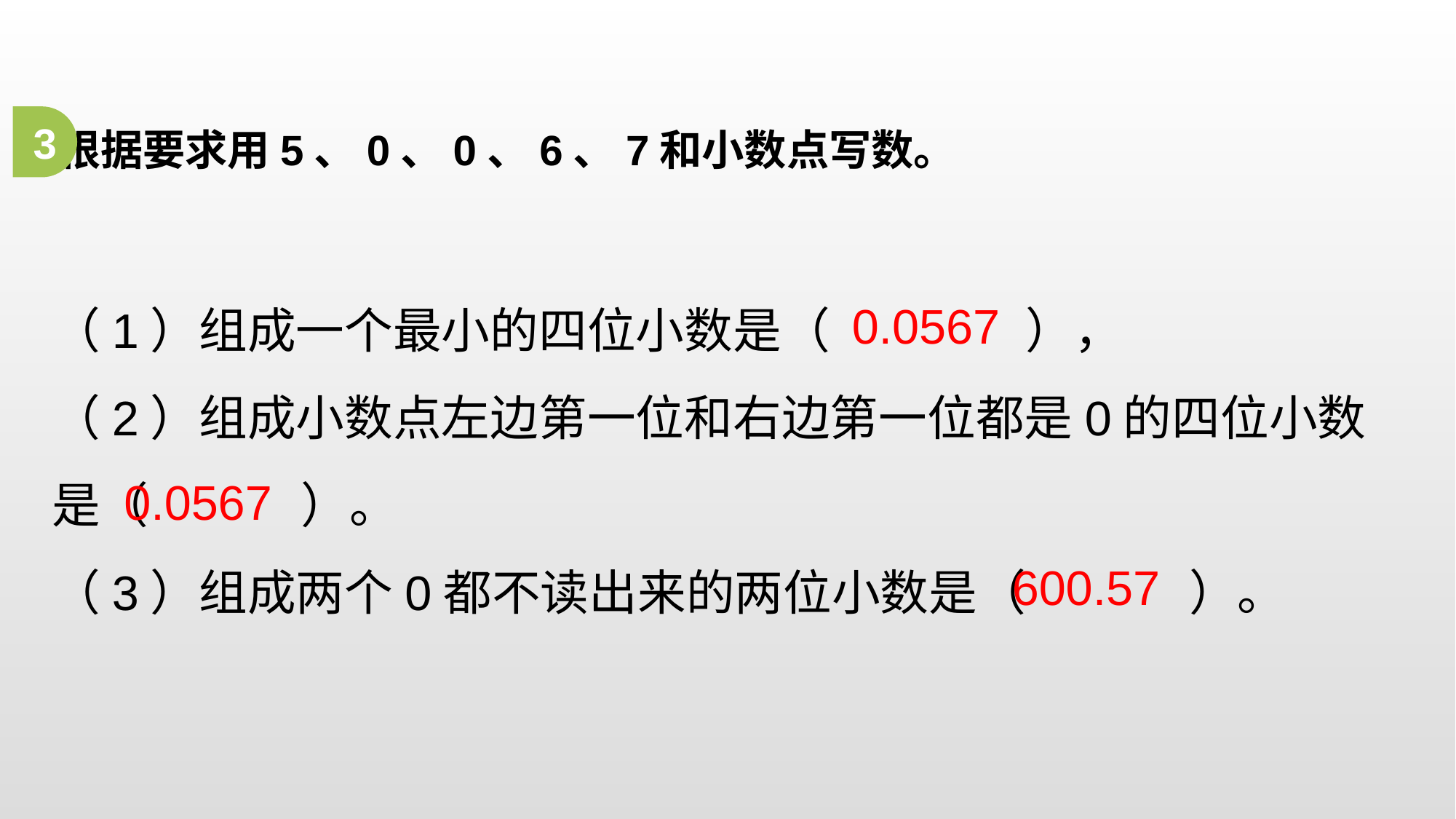

3
根据要求用5、0、0、6、7和小数点写数。
（1）组成一个最小的四位小数是（                  ），
（2）组成小数点左边第一位和右边第一位都是0的四位小数是（              ）。
（3）组成两个0都不读出来的两位小数是（               ）。
0.0567
0.0567
600.57